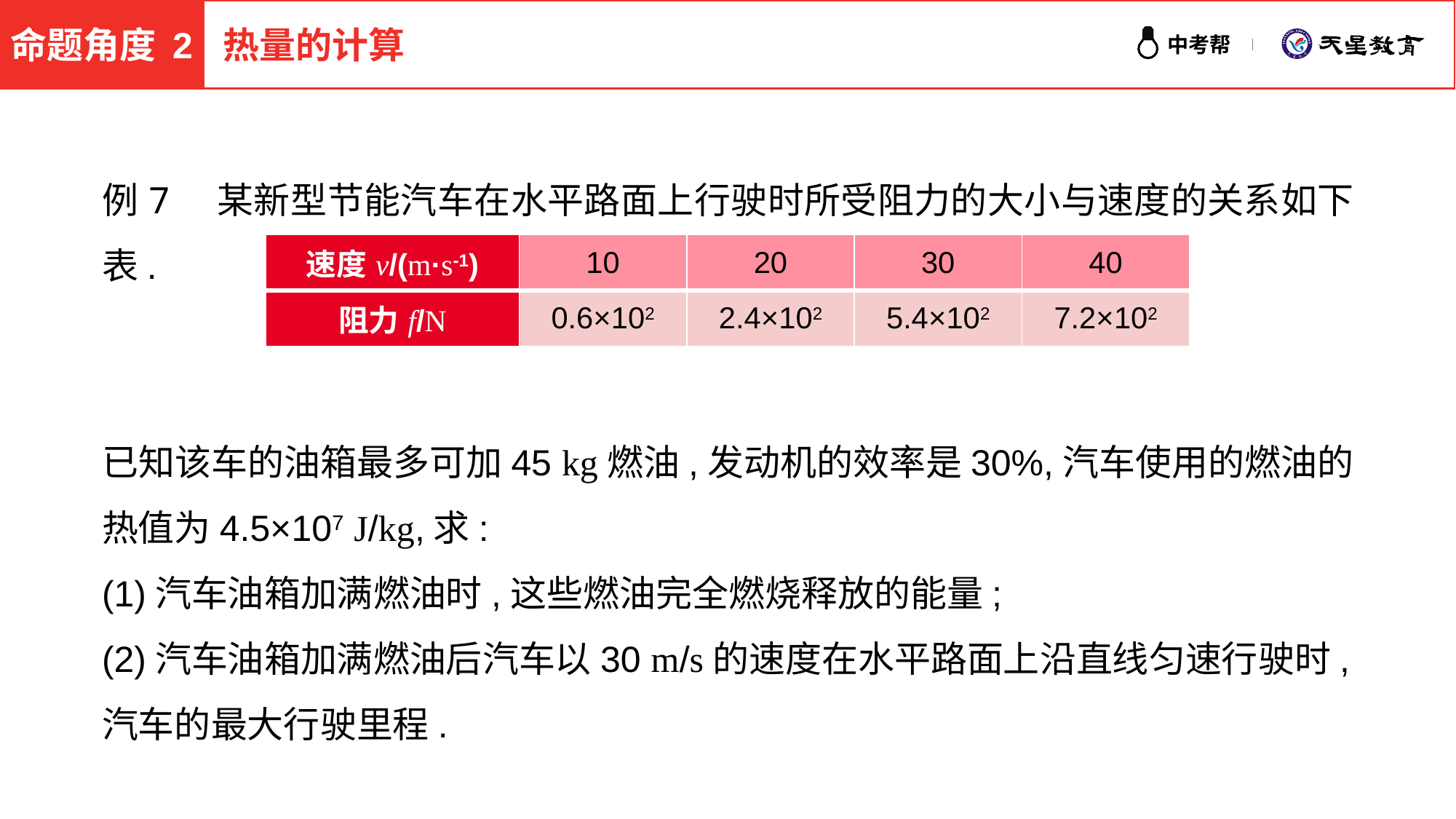

命题角度 2
热量的计算
例7　某新型节能汽车在水平路面上行驶时所受阻力的大小与速度的关系如下表.

已知该车的油箱最多可加45 kg燃油,发动机的效率是30%,汽车使用的燃油的热值为4.5×107 J/kg,求:
(1)汽车油箱加满燃油时,这些燃油完全燃烧释放的能量;
(2)汽车油箱加满燃油后汽车以30 m/s的速度在水平路面上沿直线匀速行驶时,汽车的最大行驶里程.
| 速度v/(m·s-1) | 10 | 20 | 30 | 40 |
| --- | --- | --- | --- | --- |
| 阻力f/N | 0.6×102 | 2.4×102 | 5.4×102 | 7.2×102 |